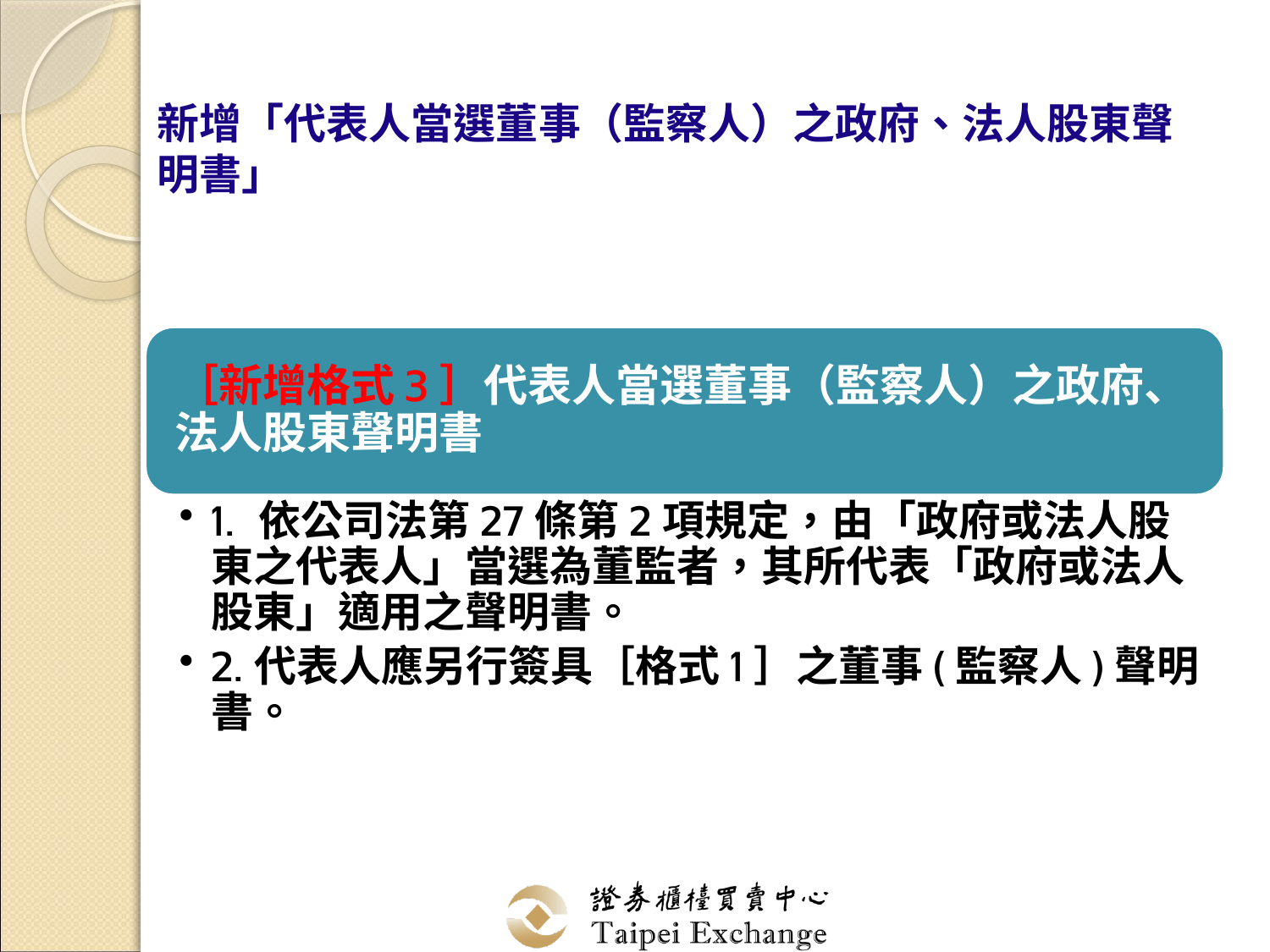

新增「代表人當選董事（監察人）之政府、法人股東聲明書」

［新增格式3］代表人當選董事（監察人）之政府、法人股東聲明書
1. 依公司法第27條第2項規定，由「政府或法人股東之代表人」當選為董監者，其所代表「政府或法人股東」適用之聲明書。
2.代表人應另行簽具［格式1］之董事(監察人)聲明書。
5